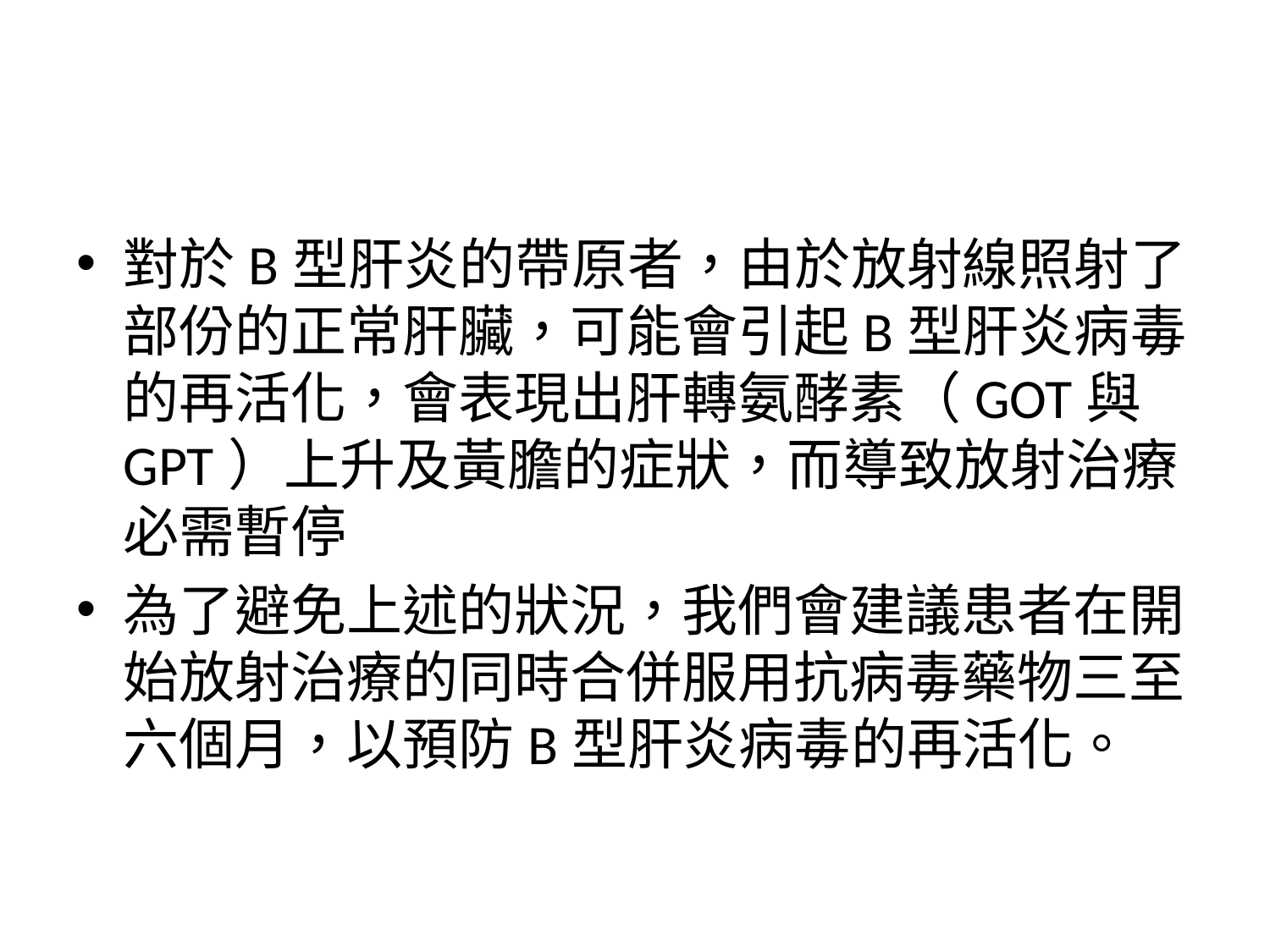

#
對於B型肝炎的帶原者，由於放射線照射了部份的正常肝臟，可能會引起B型肝炎病毒的再活化，會表現出肝轉氨酵素（GOT與GPT）上升及黃膽的症狀，而導致放射治療必需暫停
為了避免上述的狀況，我們會建議患者在開始放射治療的同時合併服用抗病毒藥物三至六個月，以預防B型肝炎病毒的再活化。